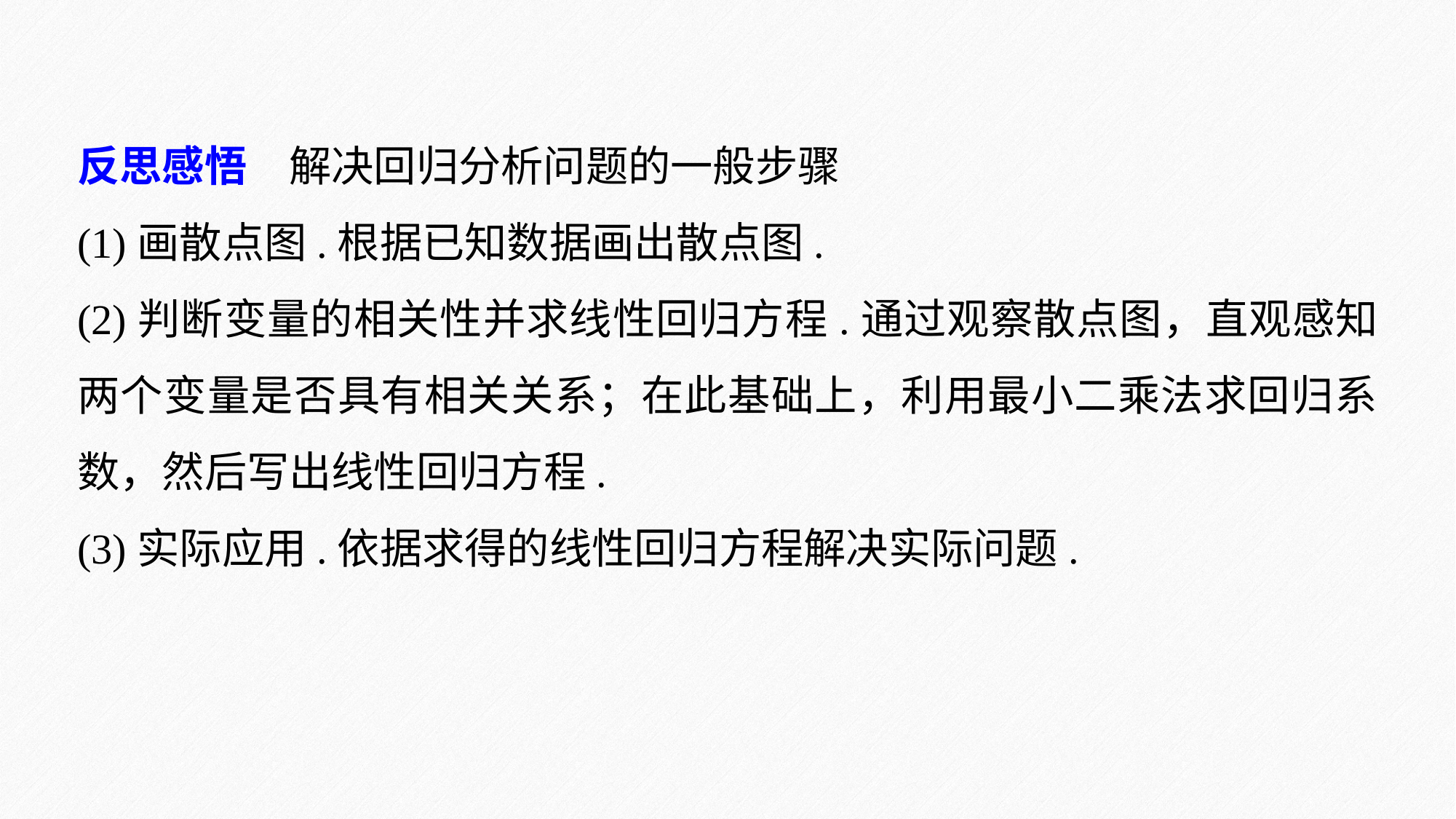

反思感悟　解决回归分析问题的一般步骤
(1)画散点图.根据已知数据画出散点图.
(2)判断变量的相关性并求线性回归方程.通过观察散点图，直观感知两个变量是否具有相关关系；在此基础上，利用最小二乘法求回归系数，然后写出线性回归方程.
(3)实际应用.依据求得的线性回归方程解决实际问题.